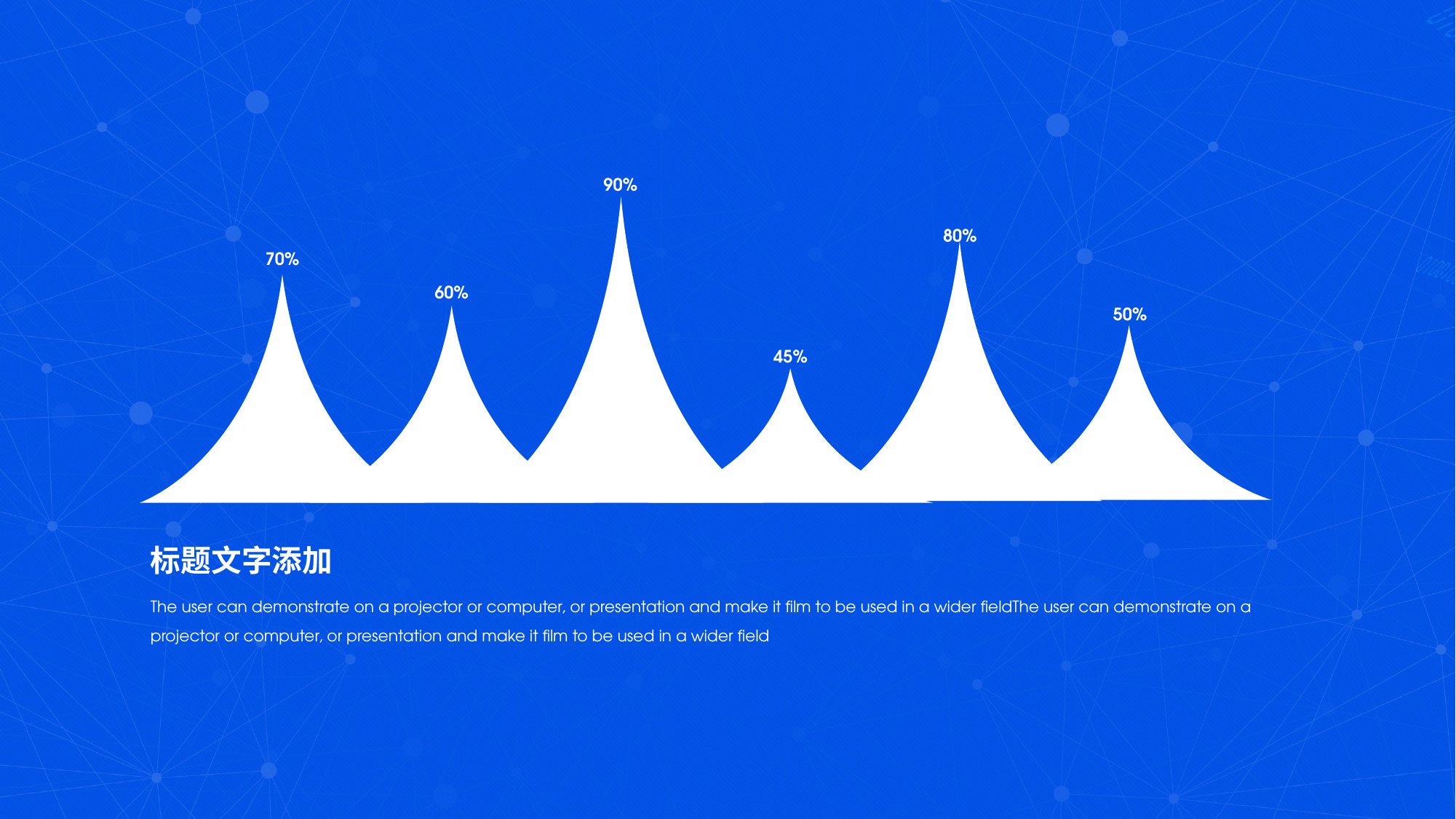

90%

80%

70%

60%
50%

45%

标题文字添加
The user can demonstrate on a projector or computer, or presentation and make it film to be used in a wider fieldThe user can demonstrate on a projector or computer, or presentation and make it film to be used in a wider field